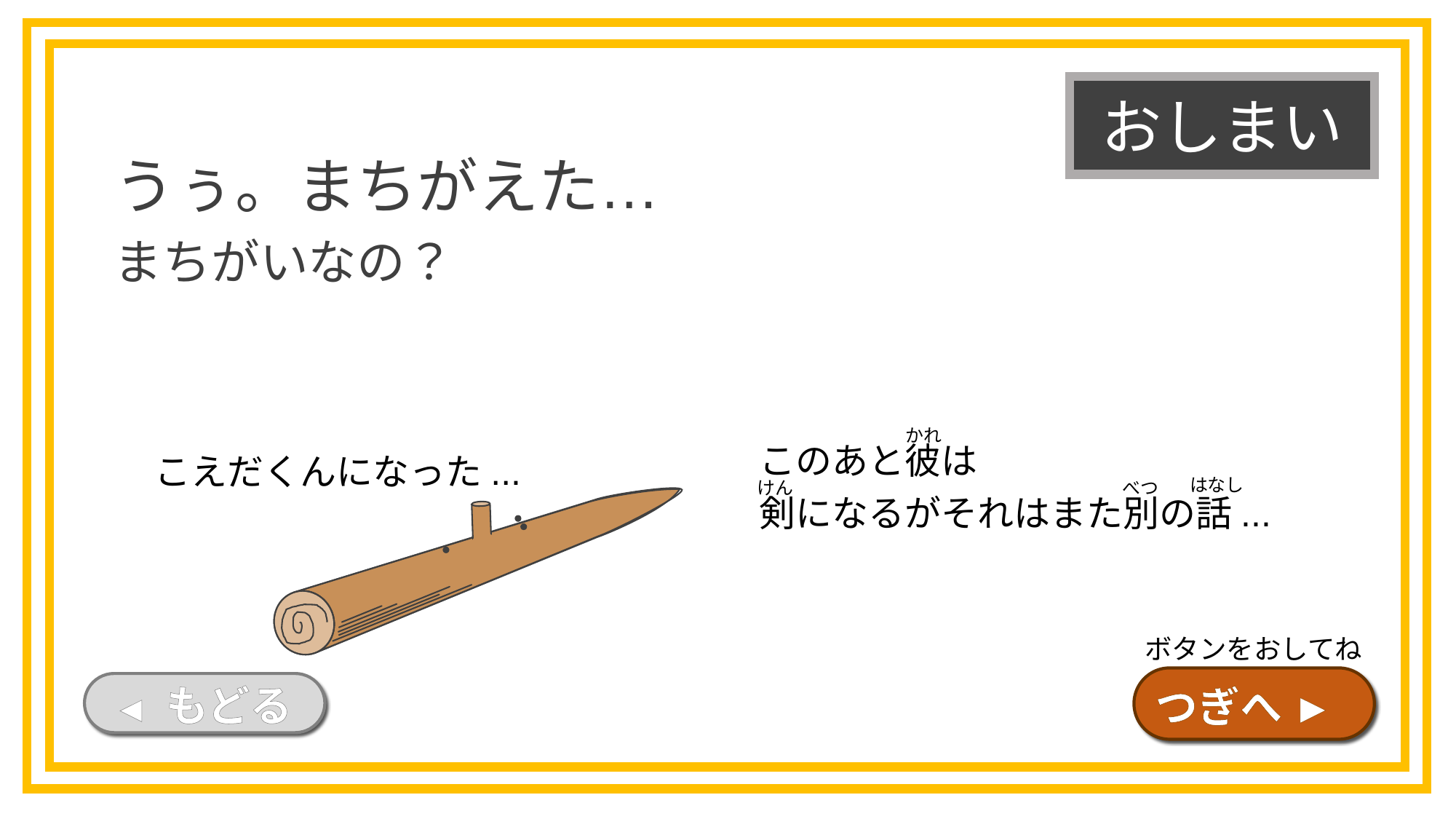

うぅ。まちがえた…
おしまい
まちがいなの？
かれ
このあと彼は
剣になるがそれはまた別の話...
こえだくんになった...

はなし
べつ
けん
ボタンをおしてね

◄ もどる

つぎへ ►